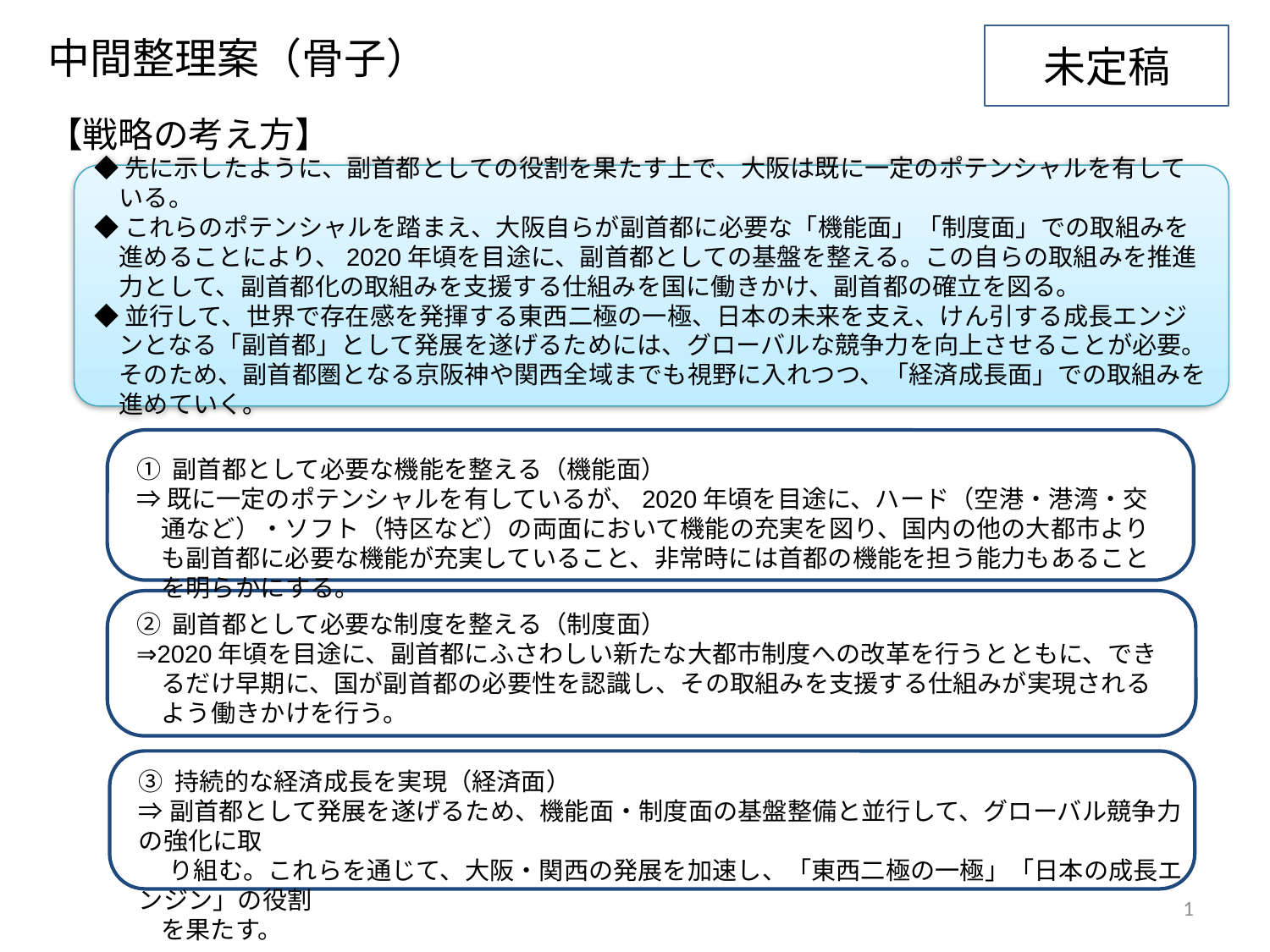

中間整理案（骨子）
未定稿
【戦略の考え方】
◆先に示したように、副首都としての役割を果たす上で、大阪は既に一定のポテンシャルを有している。
◆これらのポテンシャルを踏まえ、大阪自らが副首都に必要な「機能面」「制度面」での取組みを進めることにより、2020年頃を目途に、副首都としての基盤を整える。この自らの取組みを推進力として、副首都化の取組みを支援する仕組みを国に働きかけ、副首都の確立を図る。
◆並行して、世界で存在感を発揮する東西二極の一極、日本の未来を支え、けん引する成長エンジンとなる「副首都」として発展を遂げるためには、グローバルな競争力を向上させることが必要。そのため、副首都圏となる京阪神や関西全域までも視野に入れつつ、「経済成長面」での取組みを進めていく。

① 副首都として必要な機能を整える（機能面）
⇒既に一定のポテンシャルを有しているが、2020年頃を目途に、ハード（空港・港湾・交通など）・ソフト（特区など）の両面において機能の充実を図り、国内の他の大都市よりも副首都に必要な機能が充実していること、非常時には首都の機能を担う能力もあることを明らかにする。

② 副首都として必要な制度を整える（制度面）
⇒2020年頃を目途に、副首都にふさわしい新たな大都市制度への改革を行うとともに、できるだけ早期に、国が副首都の必要性を認識し、その取組みを支援する仕組みが実現されるよう働きかけを行う。

③ 持続的な経済成長を実現（経済面）
⇒副首都として発展を遂げるため、機能面・制度面の基盤整備と並行して、グローバル競争力の強化に取
　 り組む。これらを通じて、大阪・関西の発展を加速し、「東西二極の一極」「日本の成長エンジン」の役割
   を果たす。

1